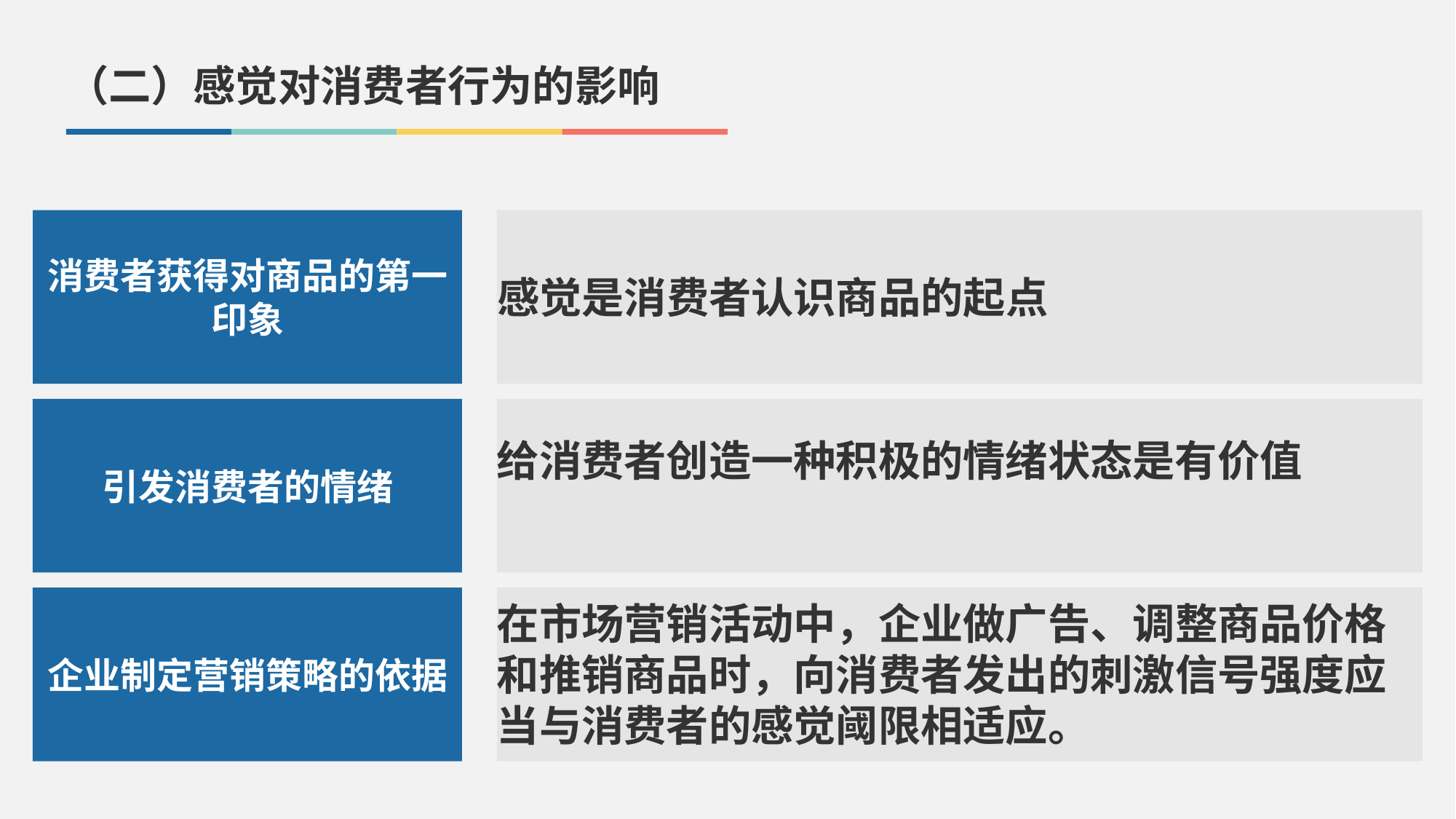

（二）感觉对消费者行为的影响

消费者获得对商品的第一印象

感觉是消费者认识商品的起点
引发消费者的情绪

给消费者创造一种积极的情绪状态是有价值
企业制定营销策略的依据

在市场营销活动中，企业做广告、调整商品价格和推销商品时，向消费者发出的刺激信号强度应当与消费者的感觉阈限相适应。